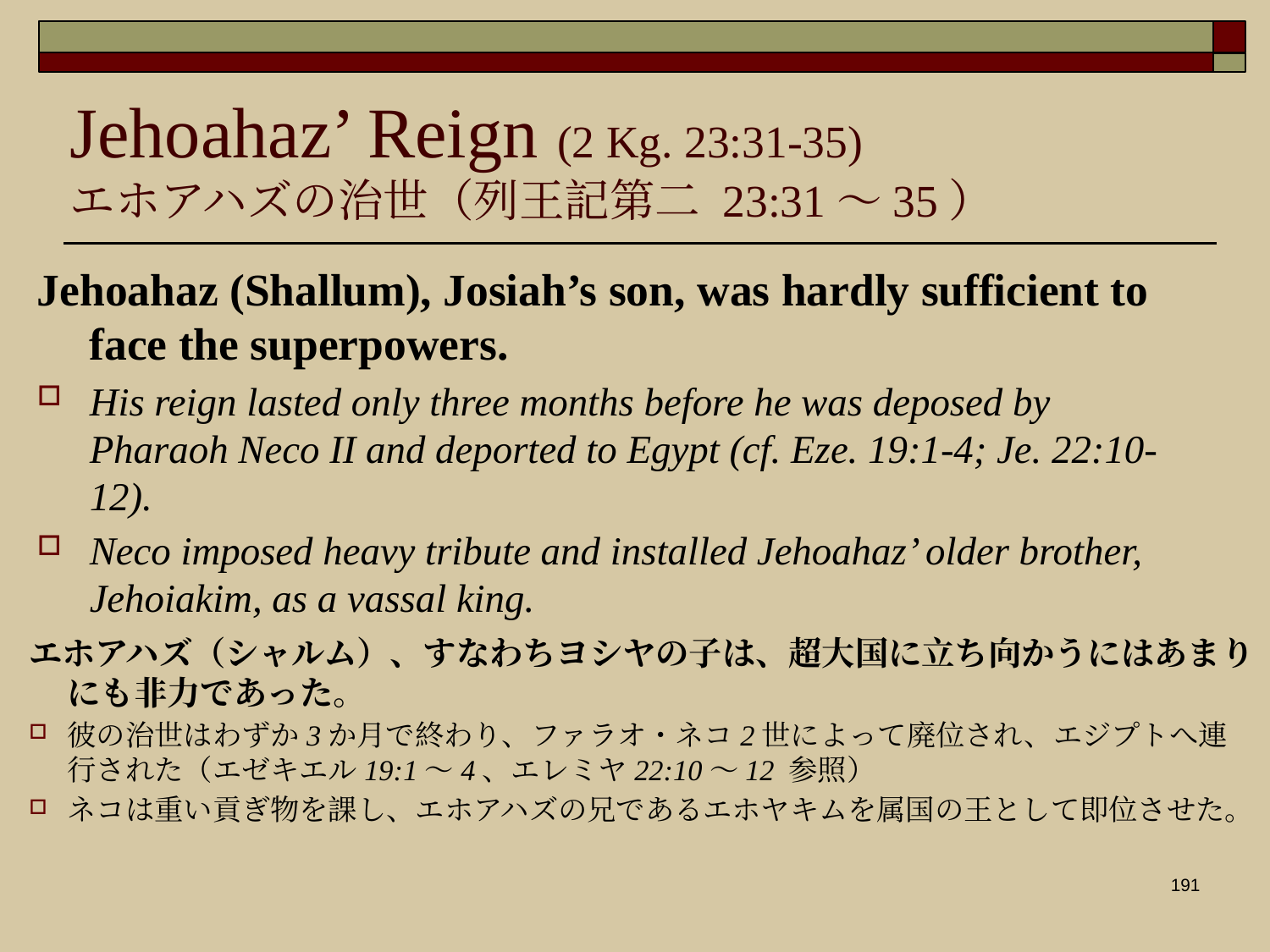

Jehoahaz’ Reign (2 Kg. 23:31-35)
エホアハズの治世（列王記第二 23:31〜35）
Jehoahaz (Shallum), Josiah’s son, was hardly sufficient to face the superpowers.
His reign lasted only three months before he was deposed by Pharaoh Neco II and deported to Egypt (cf. Eze. 19:1-4; Je. 22:10-12).
Neco imposed heavy tribute and installed Jehoahaz’ older brother, Jehoiakim, as a vassal king.
エホアハズ（シャルム）、すなわちヨシヤの子は、超大国に立ち向かうにはあまりにも非力であった。
彼の治世はわずか3か月で終わり、ファラオ・ネコ2世によって廃位され、エジプトへ連行された（エゼキエル19:1〜4、エレミヤ22:10〜12 参照）
ネコは重い貢ぎ物を課し、エホアハズの兄であるエホヤキムを属国の王として即位させた。
191